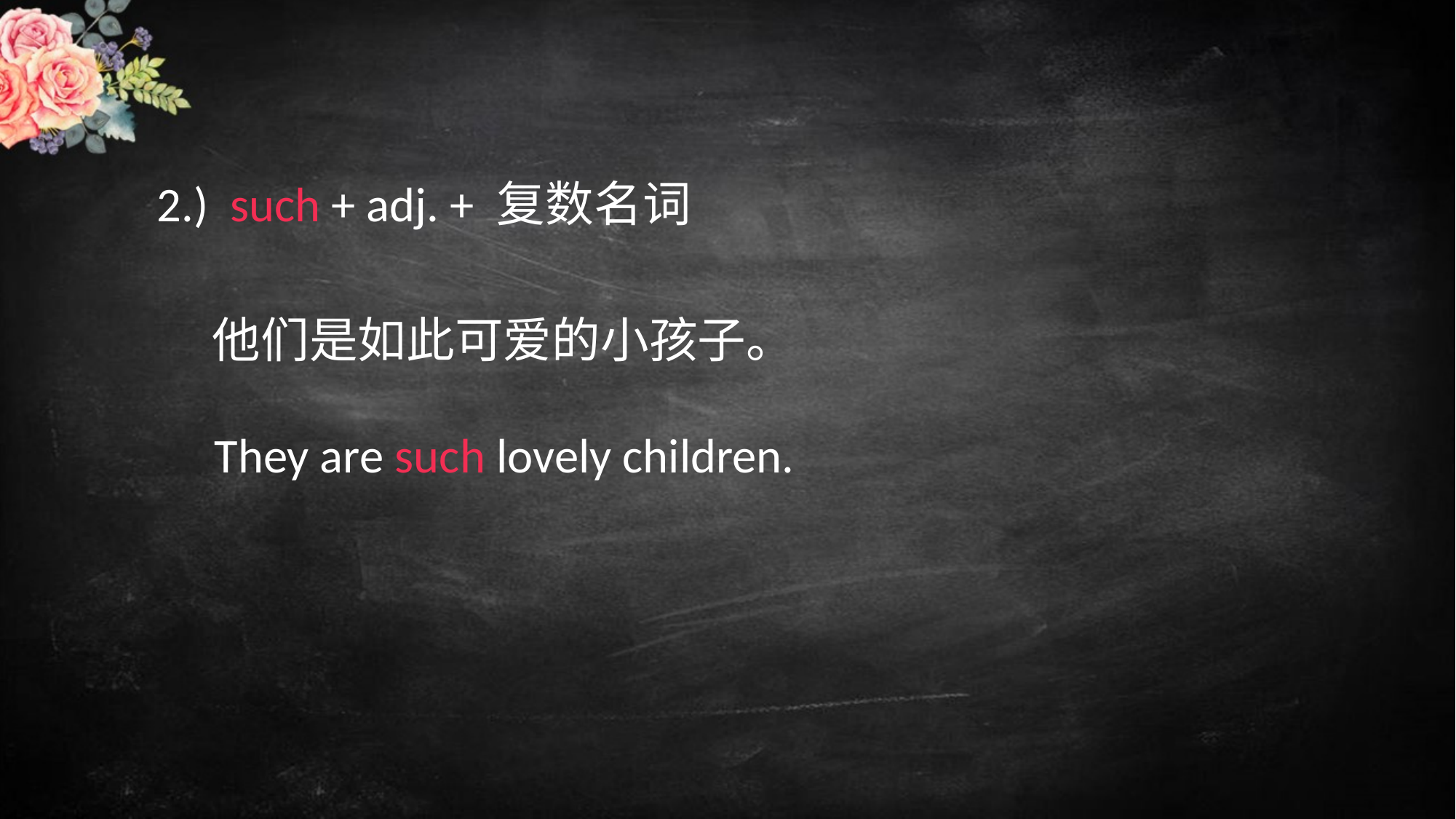

2.)  such + adj. + 复数名词
     他们是如此可爱的小孩子。
     They are such lovely children.